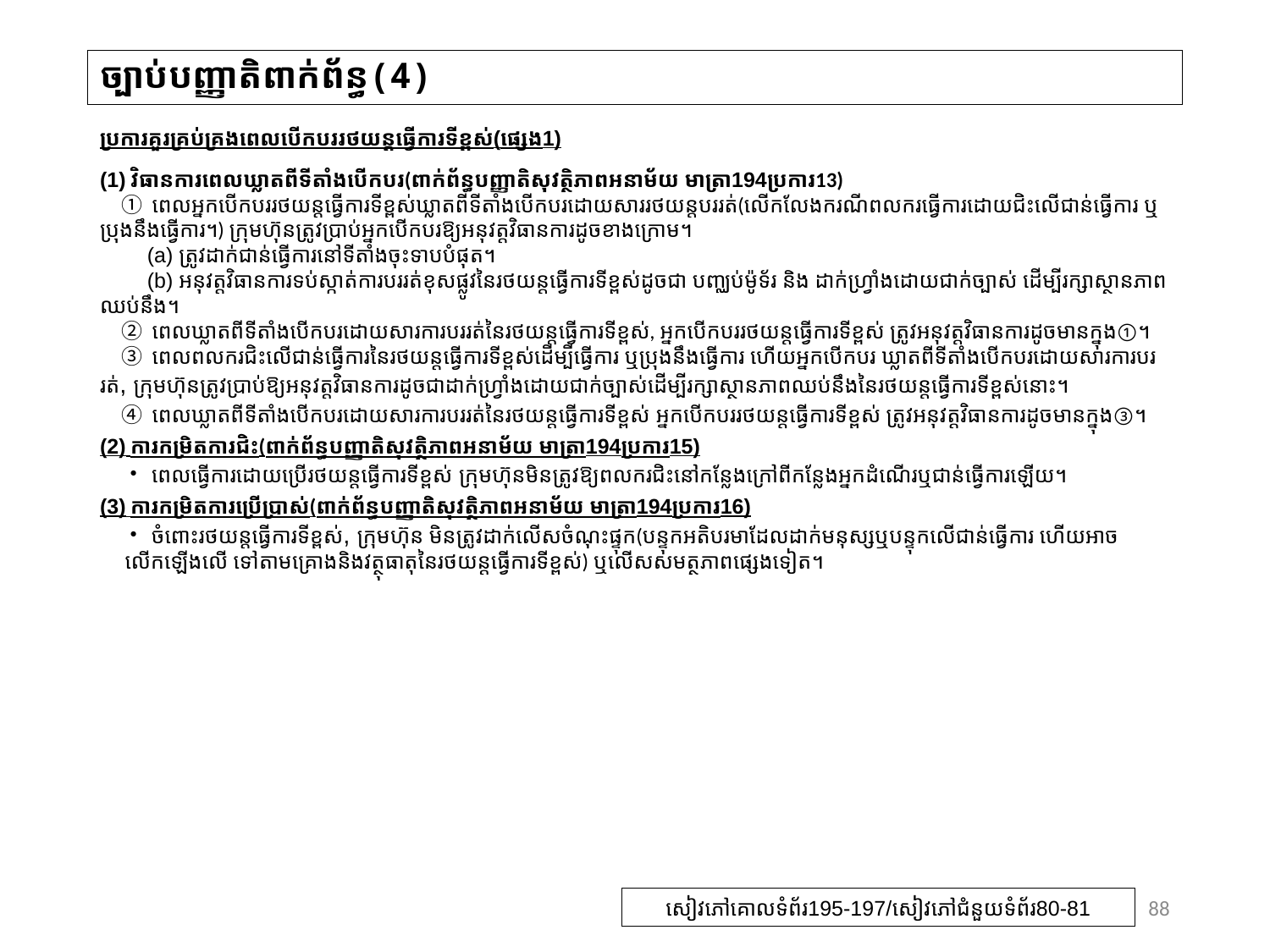

# ច្បាប់បញ្ញាតិពាក់ព័ន្ធ(4)
ប្រការគួរគ្រប់គ្រងពេលបើកបររថយន្តធ្វើការទីខ្ពស់(ផ្សេង1)
(1) វិធានការពេលឃ្លាតពីទីតាំងបើកបរ(ពាក់ព័ន្ធបញ្ញាតិសុវត្ថិភាពអនាម័យ មាត្រា194ប្រការ13)
　① ពេលអ្នកបើកបររថយន្តធ្វើការទីខ្ពស់ឃ្លាតពីទីតាំងបើកបរដោយសាររថយន្តបររត់(លើកលែងករណីពលករធ្វើការដោយជិះលើជាន់ធ្វើការ ឬប្រុងនឹងធ្វើការ។) ក្រុមហ៊ុនត្រូវប្រាប់អ្នកបើកបរឱ្យអនុវត្តវិធានការដូចខាងក្រោម។
　　(a) ត្រូវដាក់ជាន់ធ្វើការនៅទីតាំងចុះទាបបំផុត។
　　(b) អនុវត្តវិធានការទប់ស្កាត់ការបររត់ខុសផ្លូវនៃរថយន្តធ្វើការទីខ្ពស់ដូចជា បញ្ឈប់ម៉ូទ័រ និង ដាក់ហ្វ្រាំងដោយជាក់ច្បាស់ ដើម្បីរក្សាស្ថានភាពឈប់នឹង។
　② ពេលឃ្លាតពីទីតាំងបើកបរដោយសារការបររត់នៃរថយន្តធ្វើការទីខ្ពស់, អ្នកបើកបររថយន្តធ្វើការទីខ្ពស់ ត្រូវអនុវត្តវិធានការដូចមានក្នុង①។
　③ ពេលពលករជិះលើជាន់ធ្វើការនៃរថយន្តធ្វើការទីខ្ពស់ដើម្បីធ្វើការ ឬប្រុងនឹងធ្វើការ ហើយអ្នកបើកបរ ឃ្លាតពីទីតាំងបើកបរដោយសារការបររត់, ក្រុមហ៊ុនត្រូវប្រាប់ឱ្យអនុវត្តវិធានការដូចជាដាក់ហ្វ្រាំងដោយជាក់ច្បាស់ដើម្បីរក្សាស្ថានភាពឈប់នឹងនៃរថយន្តធ្វើការទីខ្ពស់នោះ។
　④ ពេលឃ្លាតពីទីតាំងបើកបរដោយសារការបររត់នៃរថយន្តធ្វើការទីខ្ពស់ អ្នកបើកបររថយន្តធ្វើការទីខ្ពស់ ត្រូវអនុវត្តវិធានការដូចមានក្នុង③។
(2) ការកម្រិតការជិះ(ពាក់ព័ន្ធបញ្ញាតិសុវត្ថិភាពអនាម័យ មាត្រា194ប្រការ15)
　・ពេលធ្វើការដោយប្រើរថយន្តធ្វើការទីខ្ពស់ ក្រុមហ៊ុនមិនត្រូវឱ្យពលករជិះនៅកន្លែងក្រៅពីកន្លែងអ្នកដំណើរឬជាន់ធ្វើការឡើយ។
(3) ការកម្រិតការប្រើប្រាស់(ពាក់ព័ន្ធបញ្ញាតិសុវត្ថិភាពអនាម័យ មាត្រា194ប្រការ16)
　・ចំពោះរថយន្តធ្វើការទីខ្ពស់, ក្រុមហ៊ុន មិនត្រូវដាក់លើសចំណុះផ្ទុក(បន្ទុកអតិបរមាដែលដាក់មនុស្សឬបន្ទុកលើជាន់ធ្វើការ ហើយអាចលើកឡើងលើ ទៅតាមគ្រោងនិងវត្ថុធាតុនៃរថយន្តធ្វើការទីខ្ពស់) ឬលើសសមត្ថភាពផ្សេងទៀត។
88
សៀវភៅគោលទំព័រ195-197/សៀវភៅជំនួយទំព័រ80-81